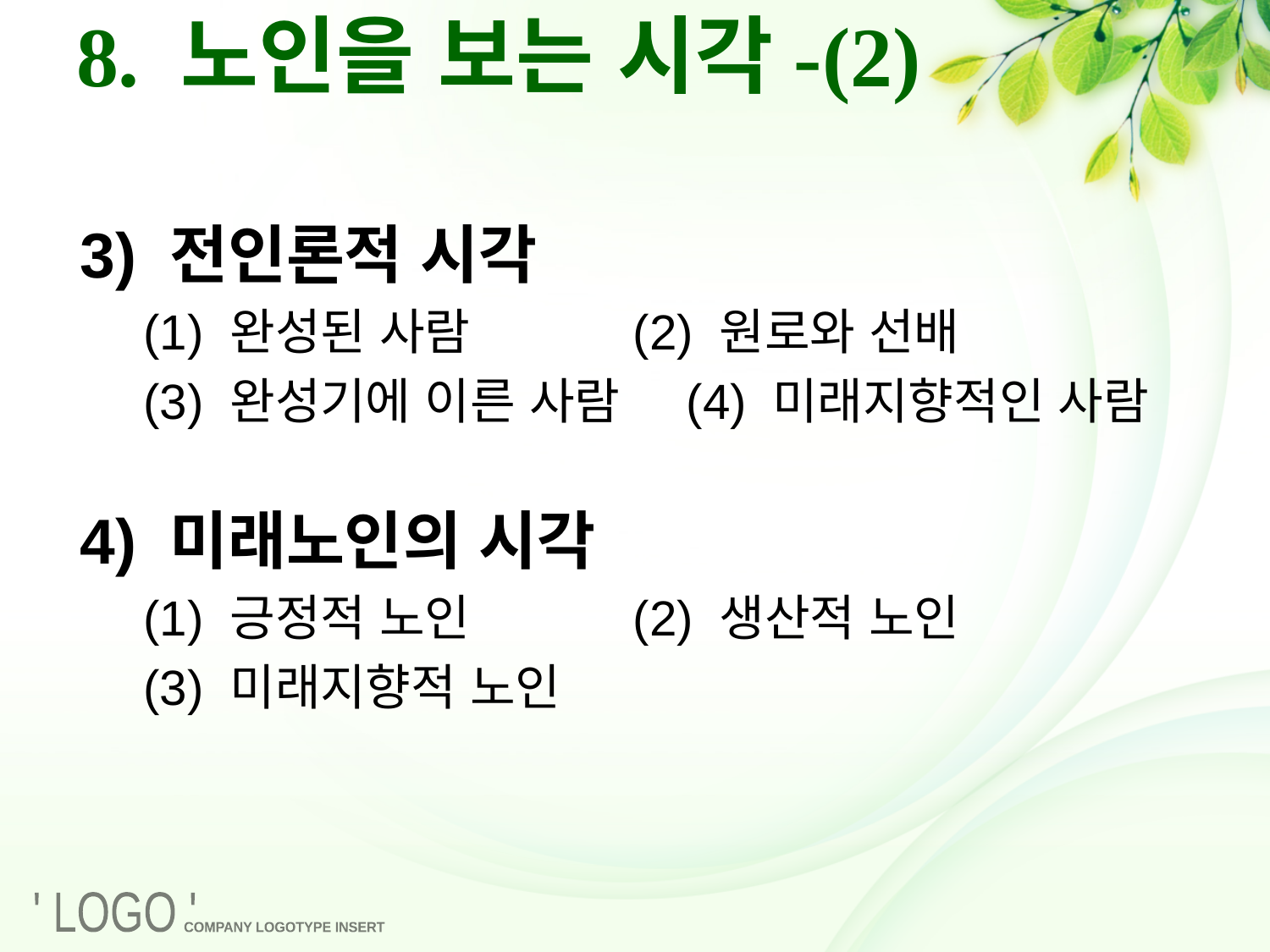

# 8. 노인을 보는 시각-(2)
3) 전인론적 시각
(1) 완성된 사람           (2) 원로와 선배
(3) 완성기에 이른 사람    (4) 미래지향적인 사람

4) 미래노인의 시각
(1) 긍정적 노인           (2) 생산적 노인
(3) 미래지향적 노인